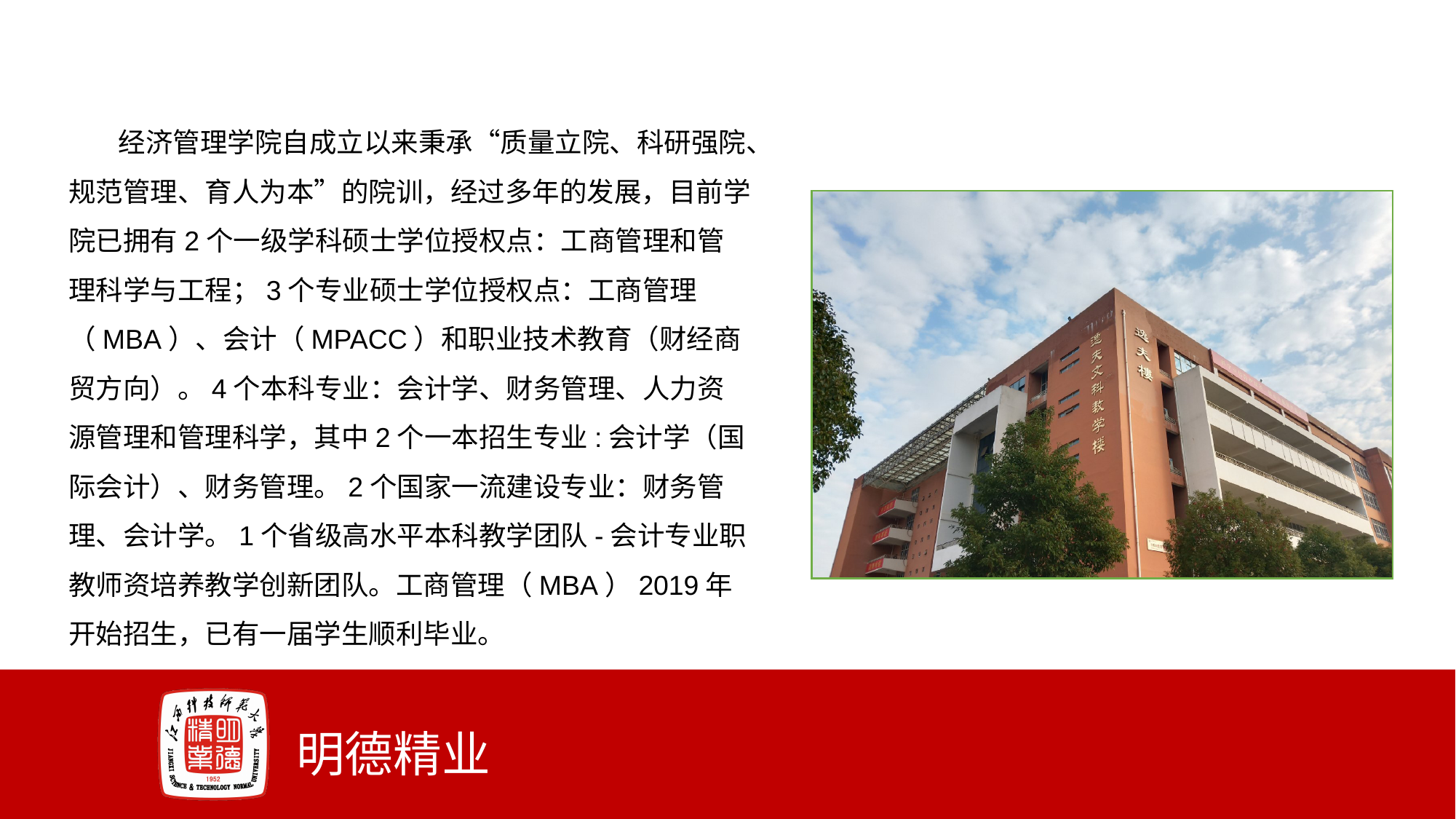

经济管理学院自成立以来秉承“质量立院、科研强院、规范管理、育人为本”的院训，经过多年的发展，目前学院已拥有2个一级学科硕士学位授权点：工商管理和管理科学与工程；3个专业硕士学位授权点：工商管理（MBA）、会计（MPACC）和职业技术教育（财经商贸方向）。4个本科专业：会计学、财务管理、人力资源管理和管理科学，其中2个一本招生专业:会计学（国际会计）、财务管理。2个国家一流建设专业：财务管理、会计学。1个省级高水平本科教学团队-会计专业职教师资培养教学创新团队。工商管理（MBA）2019年开始招生，已有一届学生顺利毕业。